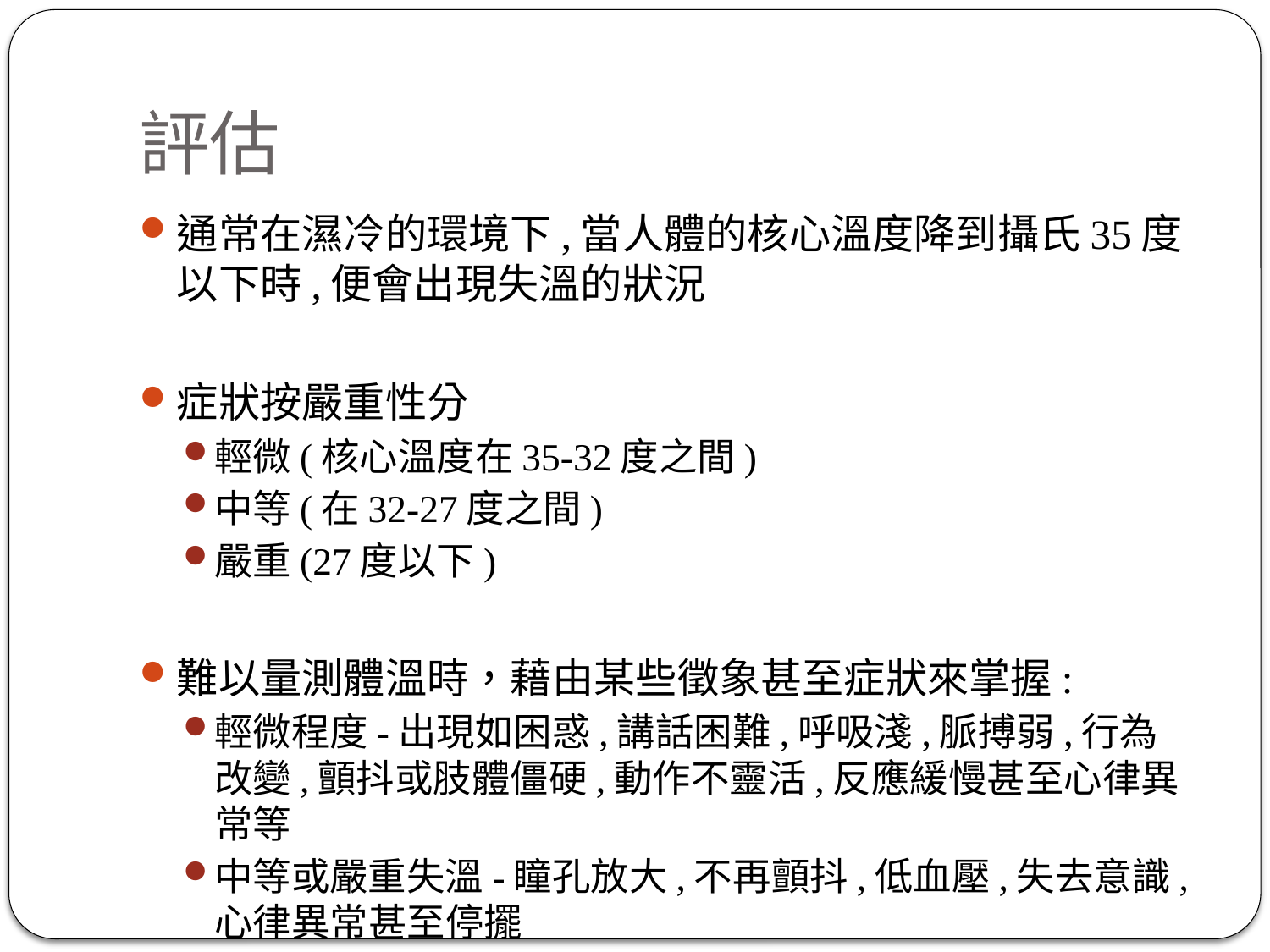

# 評估
通常在濕冷的環境下,當人體的核心溫度降到攝氏35度以下時,便會出現失溫的狀況

症狀按嚴重性分
輕微(核心溫度在35-32度之間)
中等(在32-27度之間)
嚴重(27度以下)

難以量測體溫時，藉由某些徵象甚至症狀來掌握:
輕微程度-出現如困惑,講話困難,呼吸淺,脈搏弱,行為改變,顫抖或肢體僵硬,動作不靈活,反應緩慢甚至心律異常等
中等或嚴重失溫-瞳孔放大,不再顫抖,低血壓,失去意識,心律異常甚至停擺